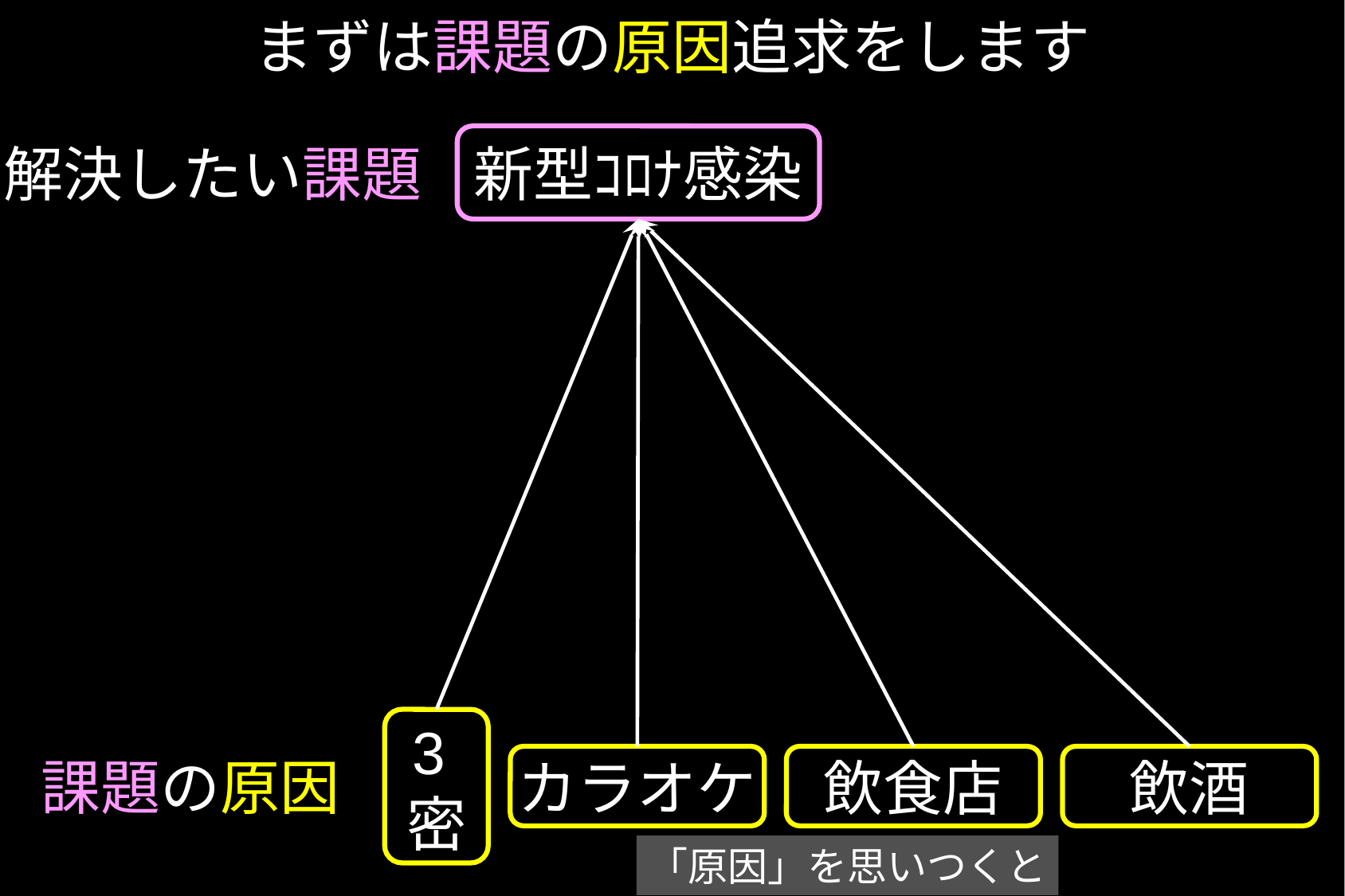

# まずは課題の原因追求をします
新型ｺﾛﾅ感染
解決したい課題
課題の原因
3密
カラオケ
飲食店
飲酒
「原因」を思いつくと